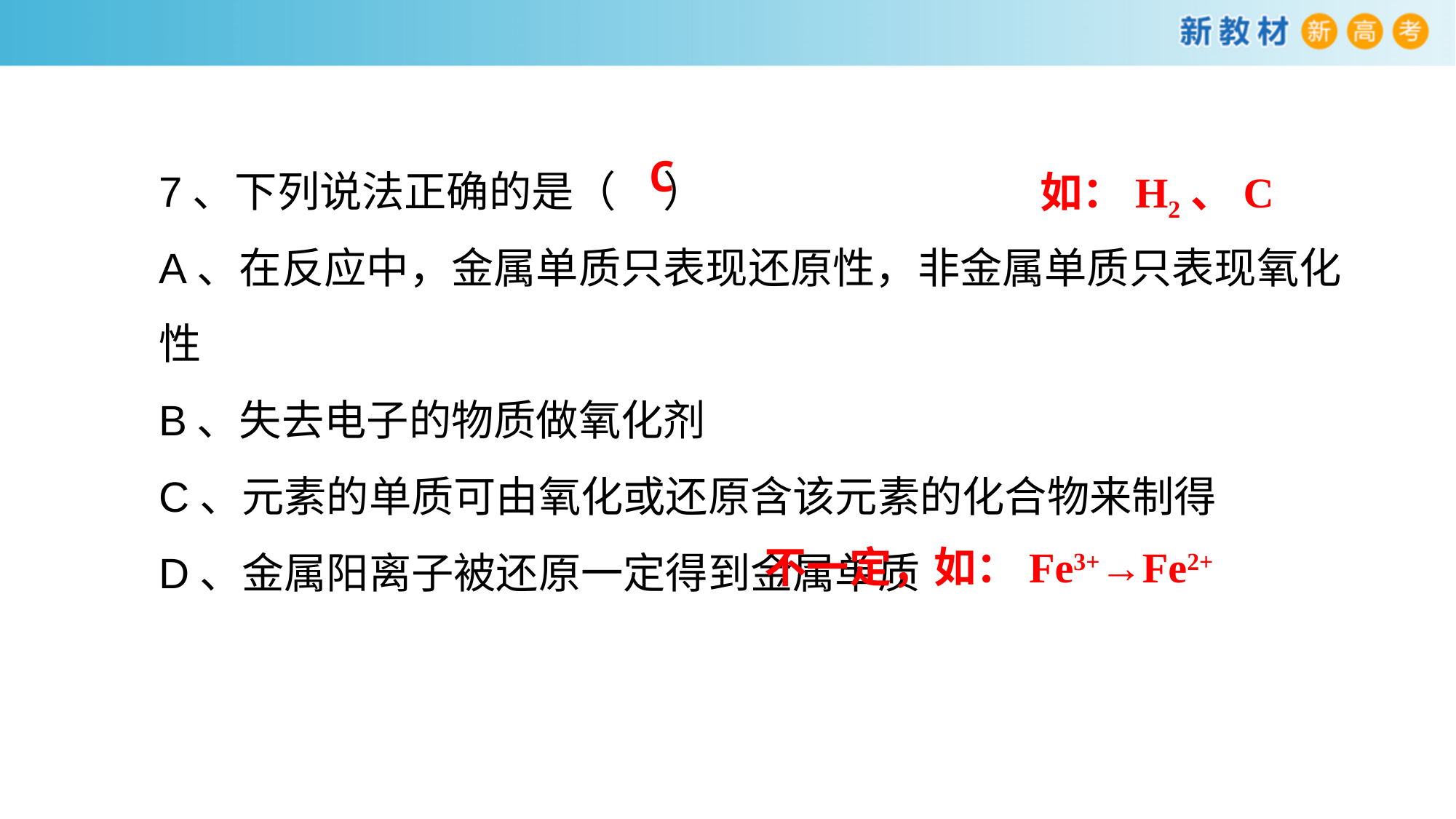

7、下列说法正确的是（     ）
A、在反应中，金属单质只表现还原性，非金属单质只表现氧化性
B、失去电子的物质做氧化剂
C、元素的单质可由氧化或还原含该元素的化合物来制得
D、金属阳离子被还原一定得到金属单质
C
如：H2、C
不一定，如：Fe3+→Fe2+